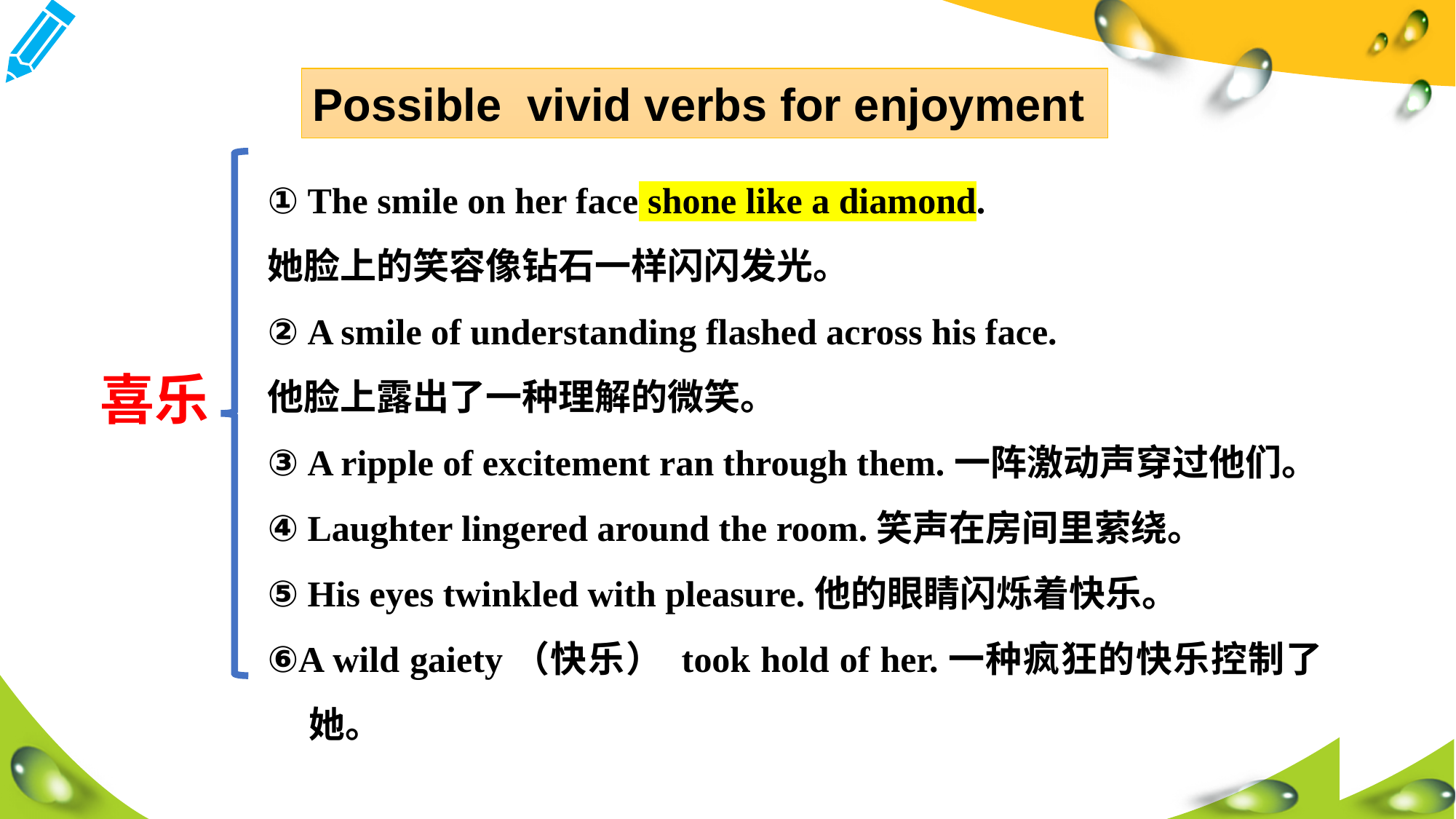

Possible  vivid verbs for enjoyment

① The smile on her face shone like a diamond.
她脸上的笑容像钻石一样闪闪发光。
② A smile of understanding flashed across his face.
他脸上露出了一种理解的微笑。
③ A ripple of excitement ran through them.一阵激动声穿过他们。
④ Laughter lingered around the room.笑声在房间里萦绕。
⑤ His eyes twinkled with pleasure.他的眼睛闪烁着快乐。
⑥A wild gaiety（快乐） took hold of her.一种疯狂的快乐控制了她。
喜乐